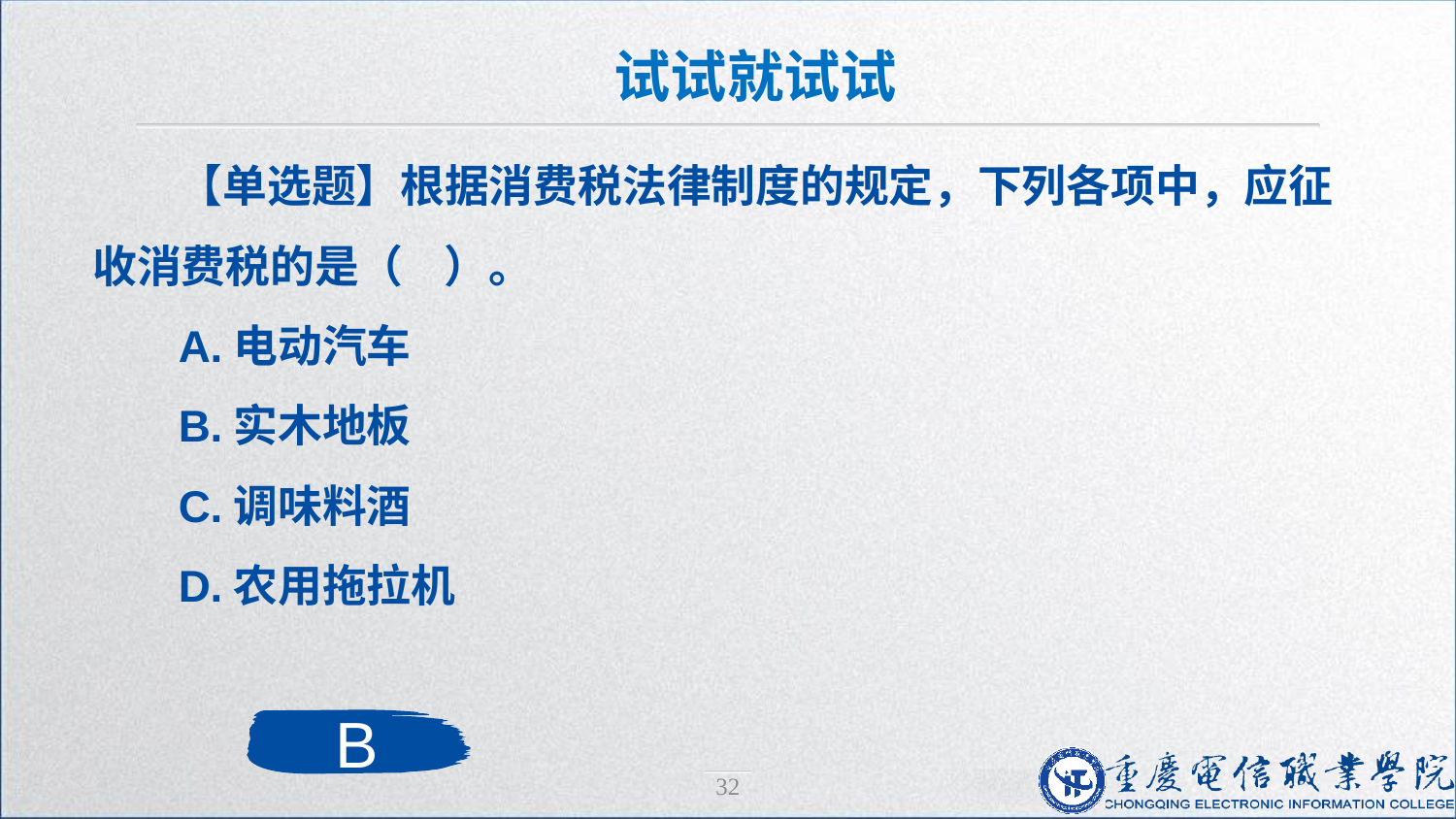

试试就试试
【单选题】根据消费税法律制度的规定，下列各项中，应征收消费税的是（    ）。
A.电动汽车
B.实木地板
C.调味料酒
D.农用拖拉机

B
32